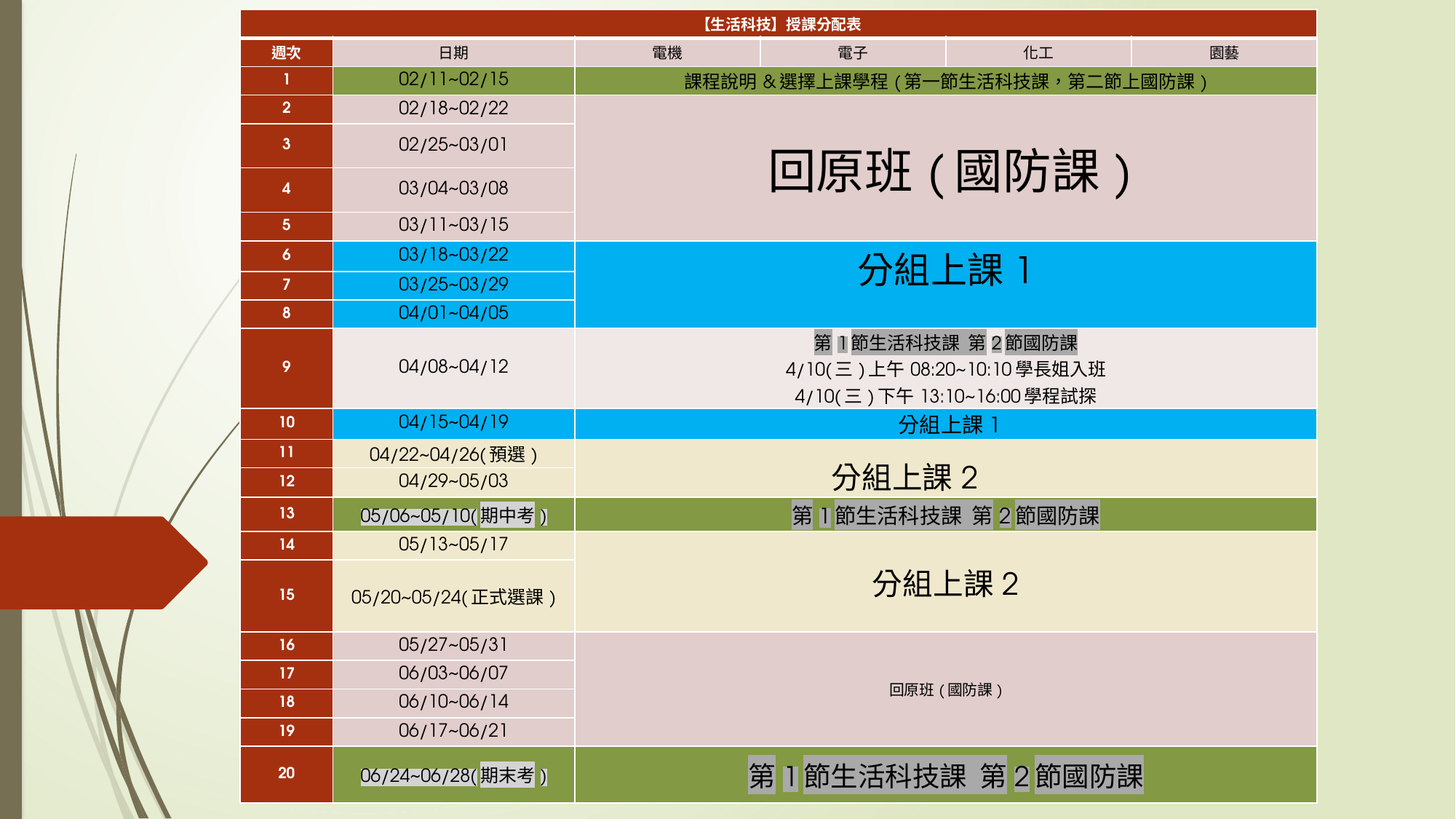

| 【生活科技】授課分配表 |  |  |  |  |  |
| --- | --- | --- | --- | --- | --- |
| 週次 | 日期 | 電機 | 電子 | 化工 | 園藝 |
| 1 | 02/11~02/15 | 課程說明&選擇上課學程(第一節生活科技課，第二節上國防課) |  |  |  |
| 2 | 02/18~02/22 | 回原班(國防課) |  |  |  |
| 3 | 02/25~03/01 |  |  |  |  |
| 4 | 03/04~03/08 |  |  |  |  |
| 5 | 03/11~03/15 |  |  |  |  |
| 6 | 03/18~03/22 | 分組上課1 |  |  |  |
| 7 | 03/25~03/29 |  |  |  |  |
| 8 | 04/01~04/05 |  |  |  |  |
| 9 | 04/08~04/12 | 第1節生活科技課 第2節國防課 4/10(三)上午08:20~10:10學長姐入班 4/10(三)下午13:10~16:00學程試探 |  |  |  |
| 10 | 04/15~04/19 | 分組上課1 |  |  |  |
| 11 | 04/22~04/26(預選) | 分組上課2 |  |  |  |
| 12 | 04/29~05/03 |  |  |  |  |
| 13 | 05/06~05/10(期中考) | 第1節生活科技課 第2節國防課 |  |  |  |
| 14 | 05/13~05/17 | 分組上課2 |  |  |  |
| 15 | 05/20~05/24(正式選課) |  |  |  |  |
| 16 | 05/27~05/31 | 回原班(國防課) |  |  |  |
| 17 | 06/03~06/07 |  |  |  |  |
| 18 | 06/10~06/14 |  |  |  |  |
| 19 | 06/17~06/21 |  |  |  |  |
| 20 | 06/24~06/28(期末考) | 第1節生活科技課 第2節國防課 |  |  |  |
#